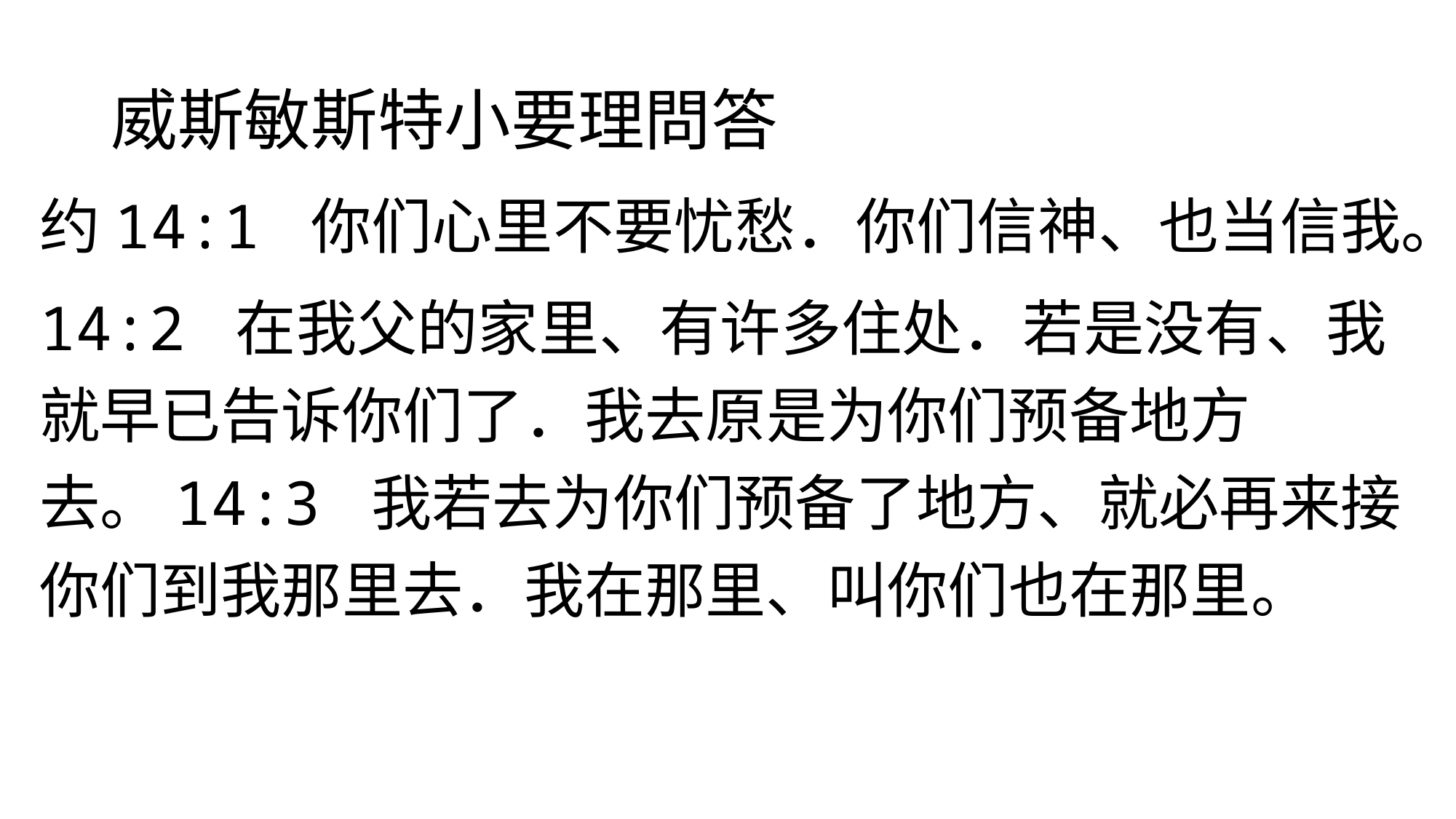

# 威斯敏斯特小要理問答
约14:1 你们心里不要忧愁．你们信神、也当信我。
14:2 在我父的家里、有许多住处．若是没有、我就早已告诉你们了．我去原是为你们预备地方去。14:3 我若去为你们预备了地方、就必再来接你们到我那里去．我在那里、叫你们也在那里。